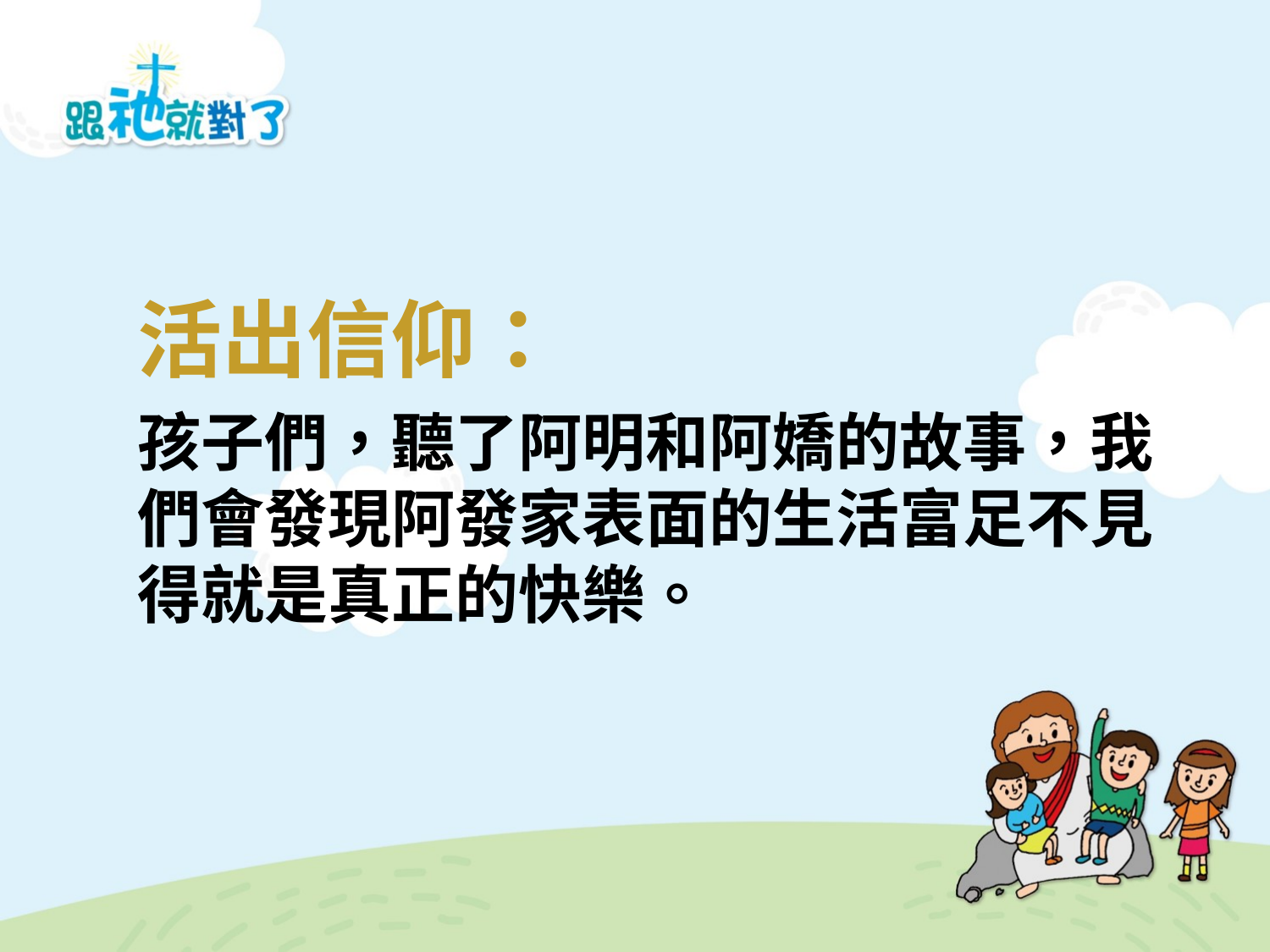

活出信仰：
孩子們，聽了阿明和阿嬌的故事，我們會發現阿發家表面的生活富足不見得就是真正的快樂。